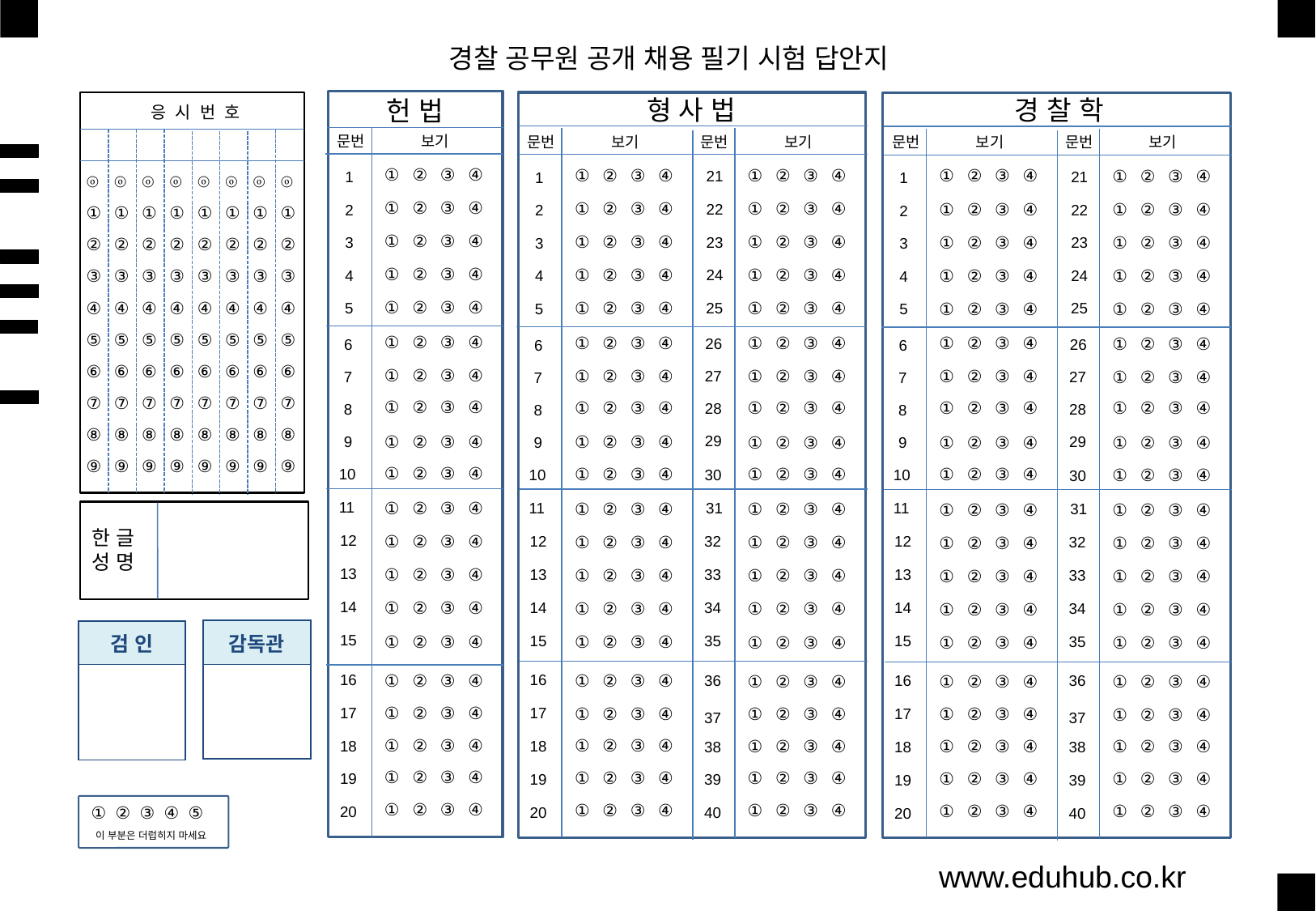

경찰 공무원 공개 채용 필기 시험 답안지
경 찰 학
형 사 법
헌 법

문번
보기
문번
보기
①
②
③
④
①
②
③
④
21
22
23
24
25
26
27
28
29
1
①
②
③
④
①
②
③
④
2
①
②
③
④
①
②
③
④
3
①
②
③
④
①
②
③
④
4
①
②
③
④
①
②
③
④
5
①
②
③
④
①
②
③
④
6
①
②
③
④
①
②
③
④
7
①
②
③
④
①
②
③
④
8
①
②
③
④
①
②
③
④
9
①
②
③
④
①
②
③
④
10
30
11
①
②
③
④
31
①
②
③
④
12
①
②
③
④
32
①
②
③
④
13
33
①
②
③
④
①
②
③
④
14
34
①
②
③
④
①
②
③
④
15
35
①
②
③
④
①
②
③
④
16
①
②
③
④
36
①
②
③
④
①
②
③
④
①
②
③
④
17
37
①
②
③
④
①
②
③
④
18
38
①
②
③
④
①
②
③
④
19
39
①
②
③
④
①
②
③
④
20
40

문번
보기
문번
보기
①
②
③
④
①
②
③
④
21
22
23
24
25
26
27
28
29
1
①
②
③
④
①
②
③
④
2
①
②
③
④
①
②
③
④
3
①
②
③
④
①
②
③
④
4
①
②
③
④
①
②
③
④
5
①
②
③
④
①
②
③
④
6
①
②
③
④
①
②
③
④
7
①
②
③
④
①
②
③
④
8
①
②
③
④
①
②
③
④
9
①
②
③
④
①
②
③
④
10
30
11
①
②
③
④
31
①
②
③
④
12
①
②
③
④
32
①
②
③
④
13
33
①
②
③
④
①
②
③
④
14
34
①
②
③
④
①
②
③
④
15
35
①
②
③
④
①
②
③
④
16
①
②
③
④
36
①
②
③
④
①
②
③
④
①
②
③
④
17
37
①
②
③
④
①
②
③
④
18
38
①
②
③
④
①
②
③
④
19
39
①
②
③
④
①
②
③
④
20
40
응  시  번  호
문번
보기

①
②
③
④
1
ⓞ
①
②
③
④
⑤
⑥
⑦
⑧
⑨
ⓞ
①
②
③
④
⑤
⑥
⑦
⑧
⑨
ⓞ
①
②
③
④
⑤
⑥
⑦
⑧
⑨
ⓞ
①
②
③
④
⑤
⑥
⑦
⑧
⑨
ⓞ
①
②
③
④
⑤
⑥
⑦
⑧
⑨
ⓞ
①
②
③
④
⑤
⑥
⑦
⑧
⑨
ⓞ
①
②
③
④
⑤
⑥
⑦
⑧
⑨
ⓞ
①
②
③
④
⑤
⑥
⑦
⑧
⑨

①
②
③
④
2
①
②
③
④
3

①
②
③
④
4

①
②
③
④
5

①
②
③
④
6
①
②
③
④
7
①
②
③
④

8
①
②
③
④
9
①
②
③
④
10
11
①
②
③
④

한 글
성 명
12
①
②
③
④
13
①
②
③
④
14
①
②
③
④
| 감독관 |
| --- |
|  |
| 검 인 |
| --- |
|  |
15
①
②
③
④
16
①
②
③
④
①
②
③
④
17
①
②
③
④
18
①
②
③
④
19
①
②
③
④

①  ②  ③  ④  ⑤
20
이 부분은 더럽히지 마세요
www.eduhub.co.kr